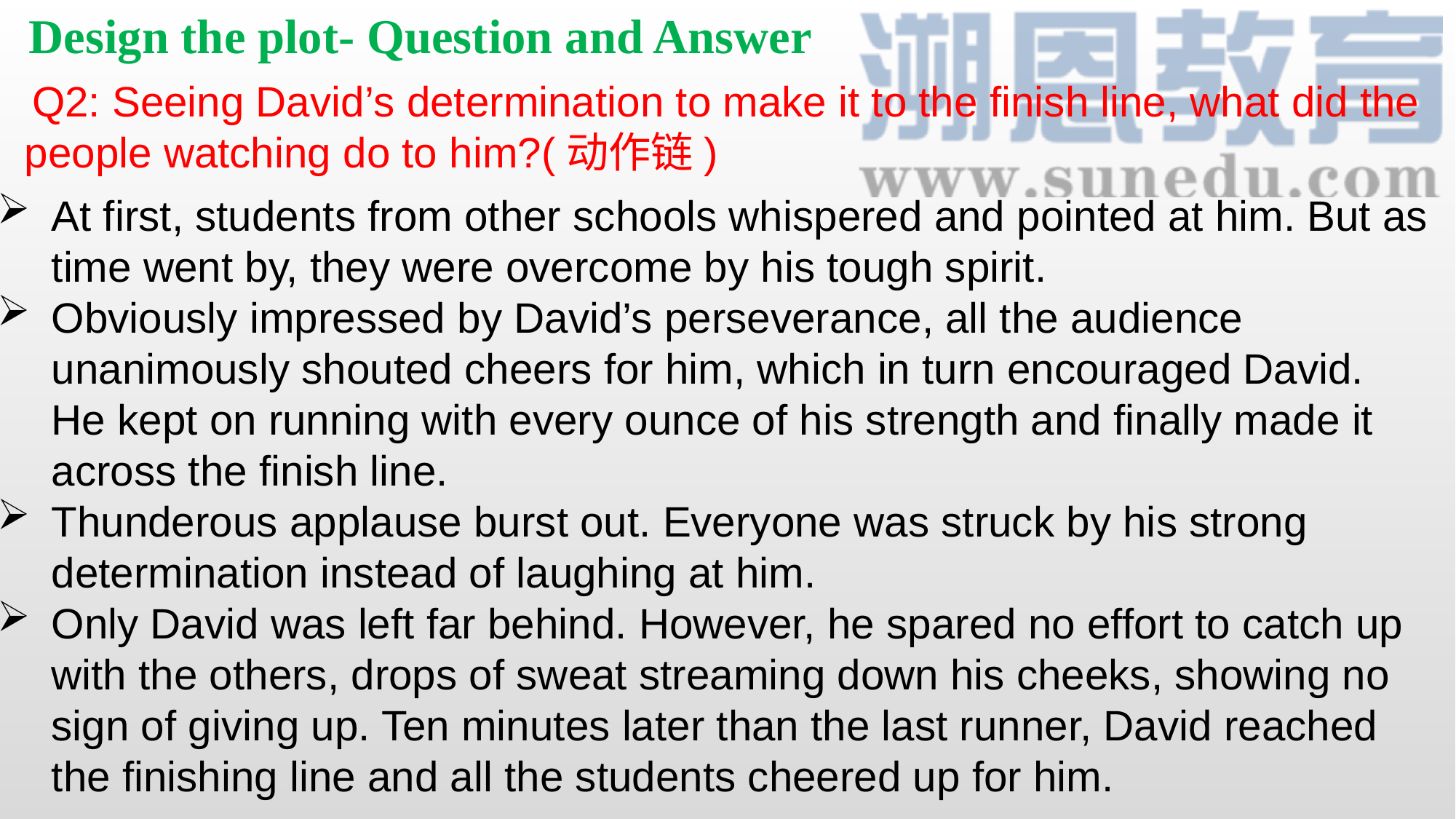

Design the plot- Question and Answer
 Q2: Seeing David’s determination to make it to the finish line, what did the people watching do to him?(动作链)
At first, students from other schools whispered and pointed at him. But as time went by, they were overcome by his tough spirit.
Obviously impressed by David’s perseverance, all the audience unanimously shouted cheers for him, which in turn encouraged David. He kept on running with every ounce of his strength and finally made it across the finish line.
Thunderous applause burst out. Everyone was struck by his strong determination instead of laughing at him.
Only David was left far behind. However, he spared no effort to catch up with the others, drops of sweat streaming down his cheeks, showing no sign of giving up. Ten minutes later than the last runner, David reached the finishing line and all the students cheered up for him.